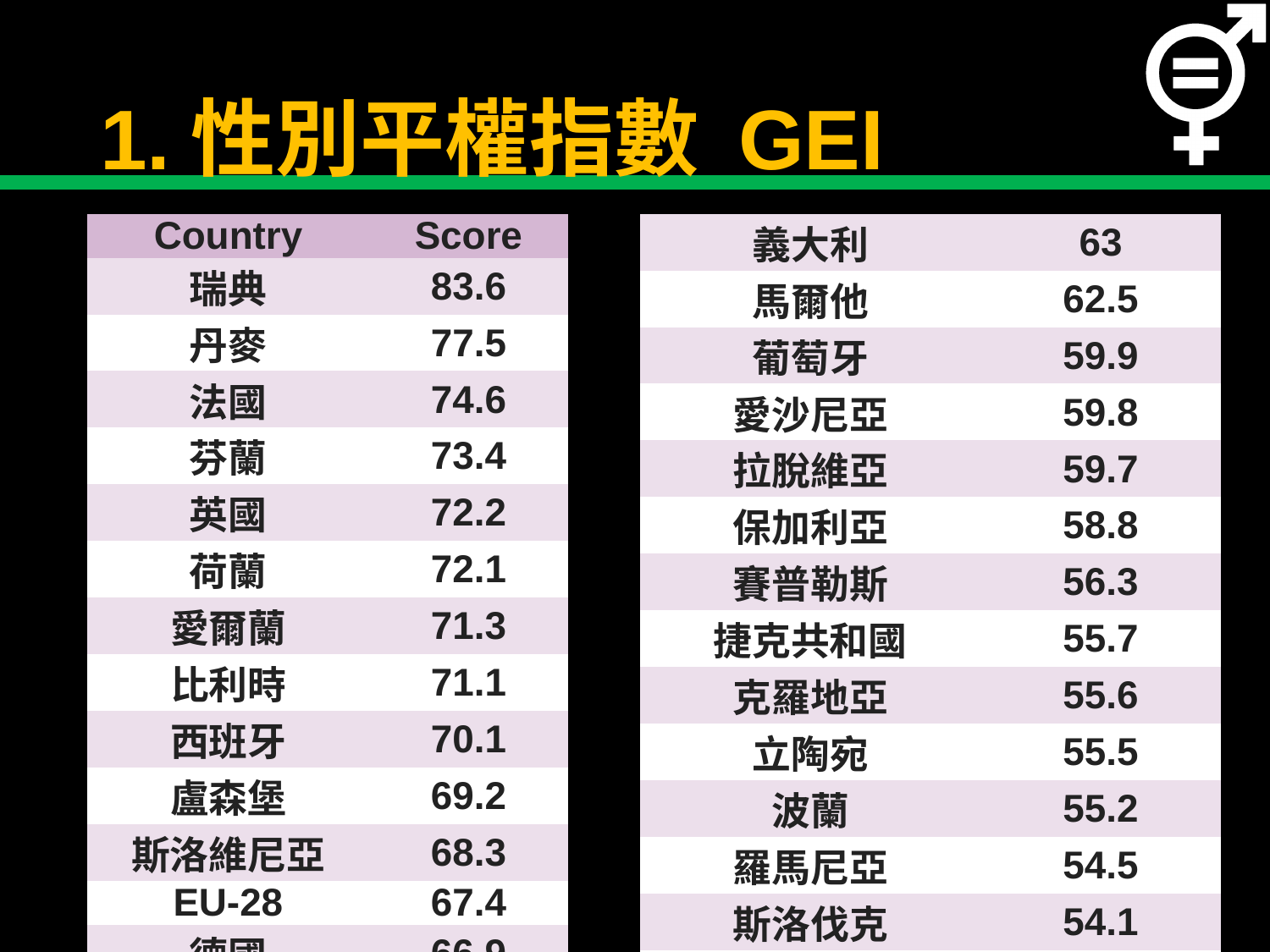

# 1.性別平權指數 GEI
| Country | Score |
| --- | --- |
| 瑞典 | 83.6 |
| 丹麥 | 77.5 |
| 法國 | 74.6 |
| 芬蘭 | 73.4 |
| 英國 | 72.2 |
| 荷蘭 | 72.1 |
| 愛爾蘭 | 71.3 |
| 比利時 | 71.1 |
| 西班牙 | 70.1 |
| 盧森堡 | 69.2 |
| 斯洛維尼亞 | 68.3 |
| EU-28 | 67.4 |
| 德國 | 66.9 |
| 奧地利 | 65.3 |
| 義大利 | 63 |
| --- | --- |
| 馬爾他 | 62.5 |
| 葡萄牙 | 59.9 |
| 愛沙尼亞 | 59.8 |
| 拉脫維亞 | 59.7 |
| 保加利亞 | 58.8 |
| 賽普勒斯 | 56.3 |
| 捷克共和國 | 55.7 |
| 克羅地亞 | 55.6 |
| 立陶宛 | 55.5 |
| 波蘭 | 55.2 |
| 羅馬尼亞 | 54.5 |
| 斯洛伐克 | 54.1 |
| 匈牙利 | 51.9 |
| 希臘 | 51.2 |